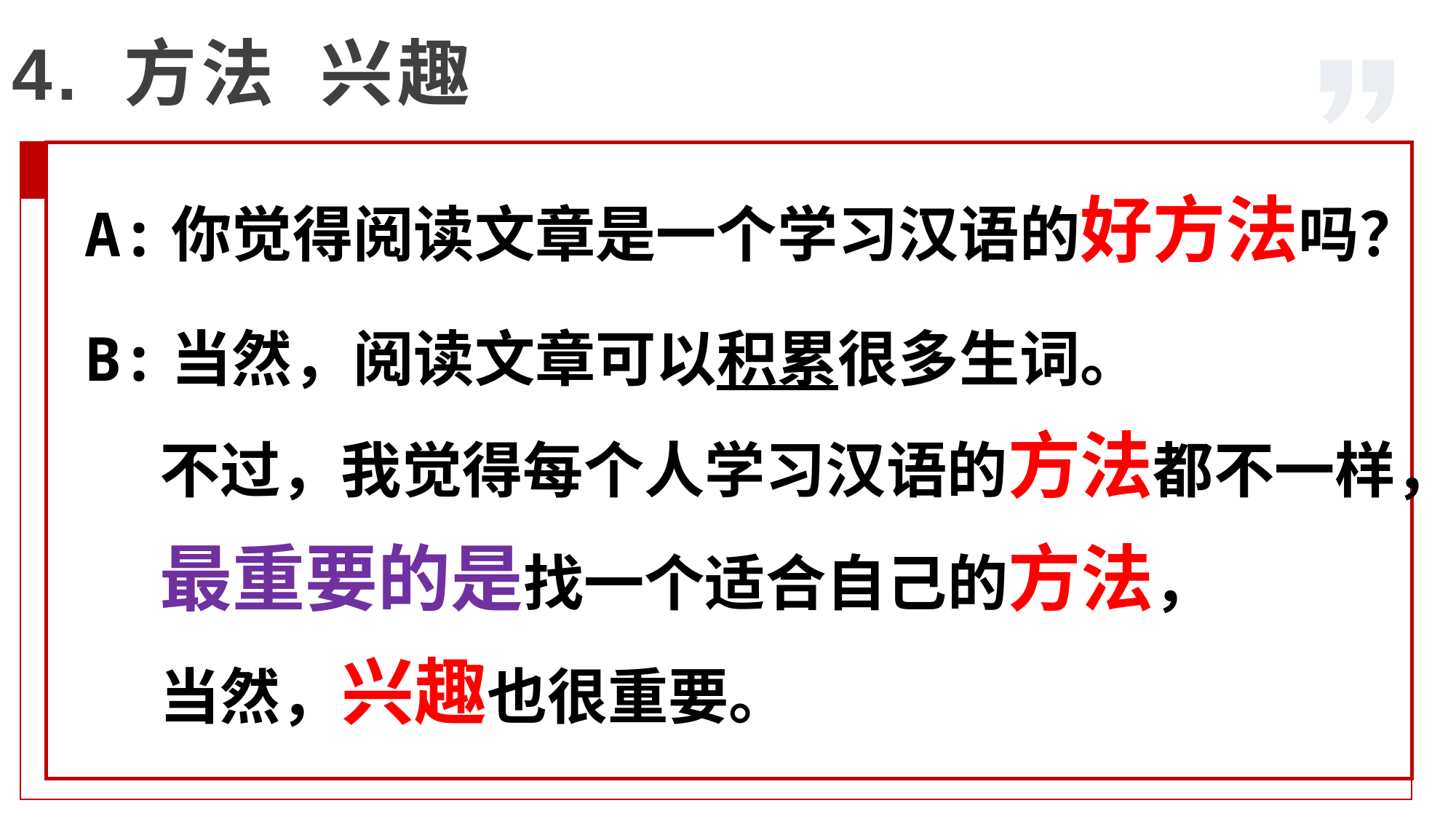

4. 方法  兴趣

A:你觉得阅读文章是一个学习汉语的好方法吗？

B:当然，阅读文章可以积累很多生词。
  不过，我觉得每个人学习汉语的方法都不一样，
  最重要的是找一个适合自己的方法，
  当然，兴趣也很重要。